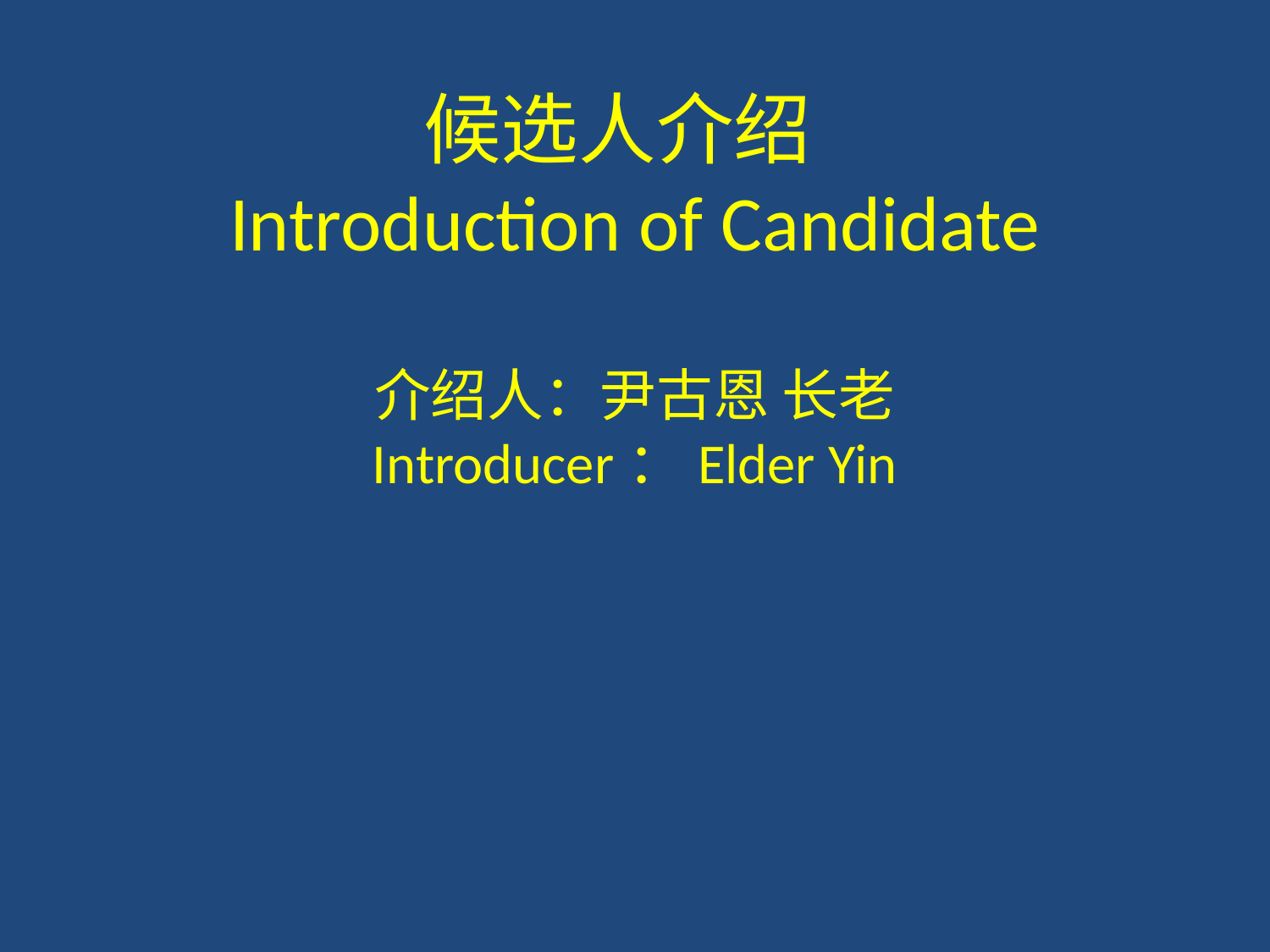

候选人介绍
Introduction of Candidate

介绍人：尹古恩 长老
Introducer：Elder Yin